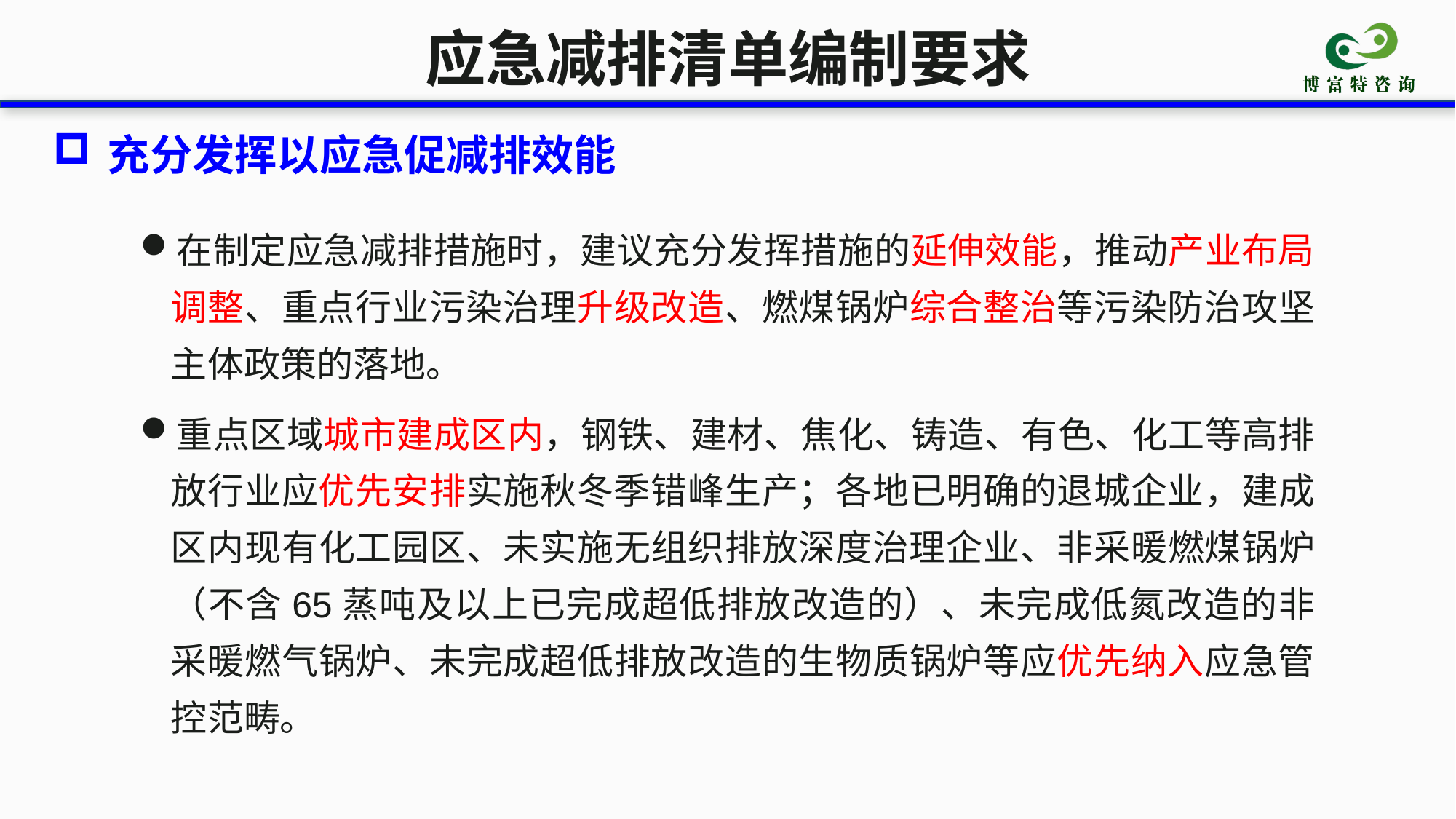

应急减排清单编制要求

充分发挥以应急促减排效能
在制定应急减排措施时，建议充分发挥措施的延伸效能，推动产业布局调整、重点行业污染治理升级改造、燃煤锅炉综合整治等污染防治攻坚主体政策的落地。
重点区域城市建成区内，钢铁、建材、焦化、铸造、有色、化工等高排放行业应优先安排实施秋冬季错峰生产；各地已明确的退城企业，建成区内现有化工园区、未实施无组织排放深度治理企业、非采暖燃煤锅炉（不含65蒸吨及以上已完成超低排放改造的）、未完成低氮改造的非采暖燃气锅炉、未完成超低排放改造的生物质锅炉等应优先纳入应急管控范畴。